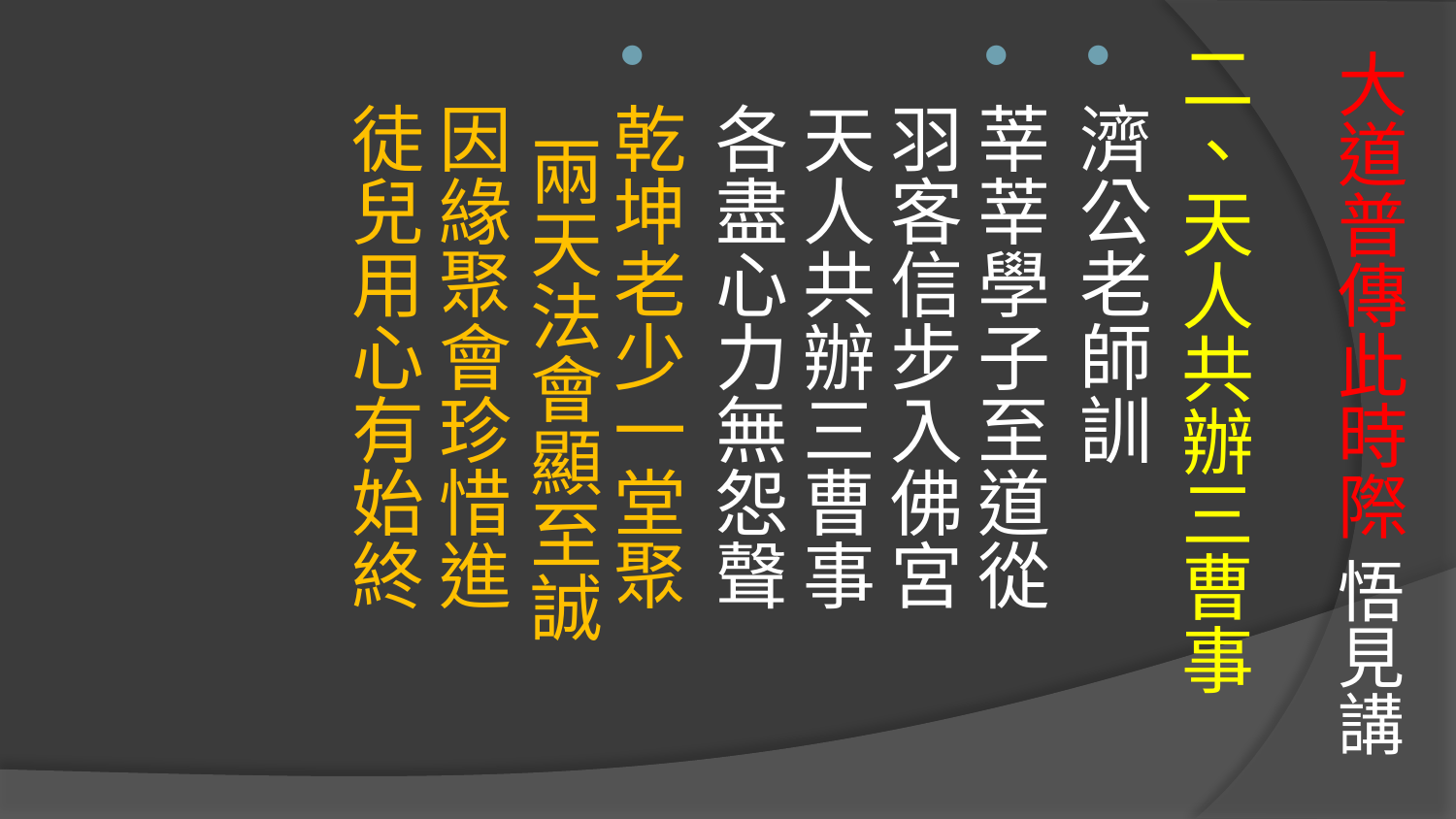

# 大道普傳此時際 悟見講
二、天人共辦三曹事
濟公老師訓
莘莘學子至道從        羽客信步入佛宮
天人共辦三曹事          各盡心力無怨聲
乾坤老少一堂聚             兩天法會顯至誠
因緣聚會珍惜進       徒兒用心有始終